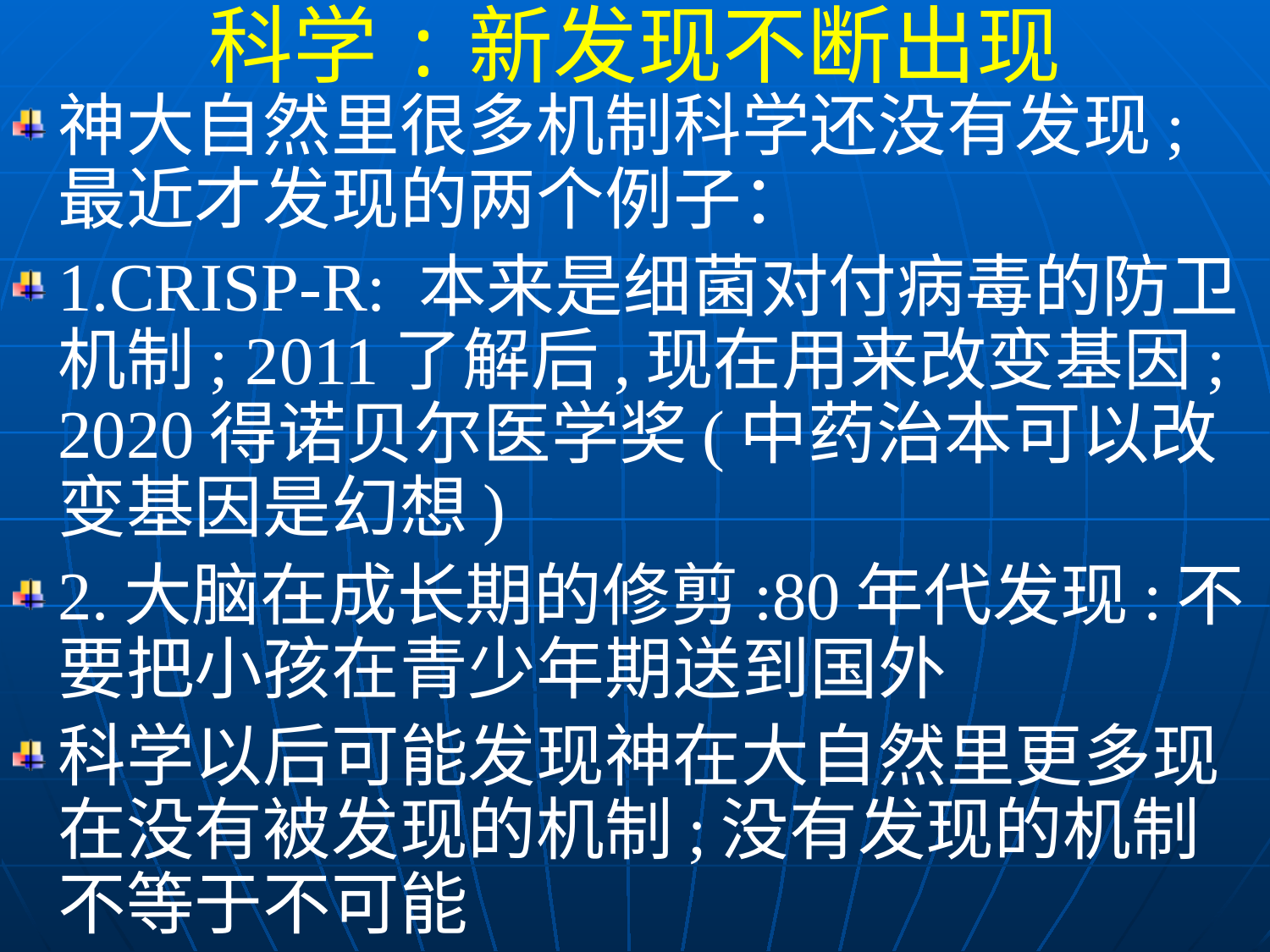

科学:新发现不断出现
神大自然里很多机制科学还没有发现;最近才发现的两个例子：
1.CRISP-R: 本来是细菌对付病毒的防卫机制; 2011了解后,现在用来改变基因; 2020得诺贝尔医学奖(中药治本可以改变基因是幻想)
2.大脑在成长期的修剪:80年代发现:不要把小孩在青少年期送到国外
科学以后可能发现神在大自然里更多现在没有被发现的机制;没有发现的机制不等于不可能